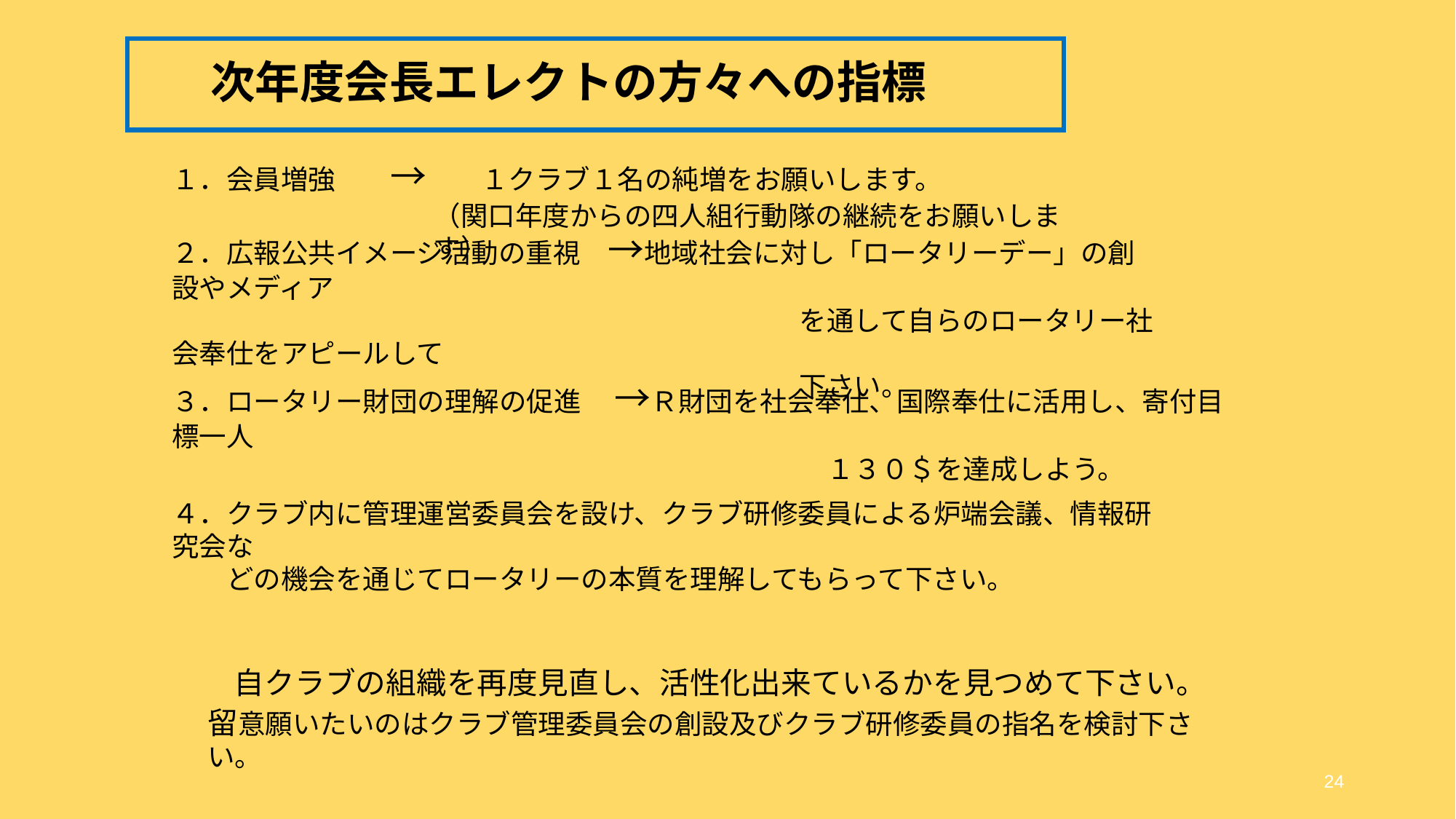

# 次年度会長エレクトの方々への指標
１．会員増強　　→　　１クラブ１名の純増をお願いします。
（関口年度からの四人組行動隊の継続をお願いします）
２．広報公共イメージ活動の重視　→地域社会に対し「ロータリーデー」の創設やメディア
　　　　　　　　　　　　　　　　　　　　　　　を通して自らのロータリー社会奉仕をアピールして
　　　　　　　　　　　　　　　　　　　　　　　下さい。
３．ロータリー財団の理解の促進　 →Ｒ財団を社会奉仕、国際奉仕に活用し、寄付目標一人
　　　　　　　　　　　　　　　　　　　　　　　　１３０＄を達成しよう。
４．クラブ内に管理運営委員会を設け、クラブ研修委員による炉端会議、情報研究会な
　　どの機会を通じてロータリーの本質を理解してもらって下さい。
自クラブの組織を再度見直し、活性化出来ているかを見つめて下さい。
留意願いたいのはクラブ管理委員会の創設及びクラブ研修委員の指名を検討下さい。
24